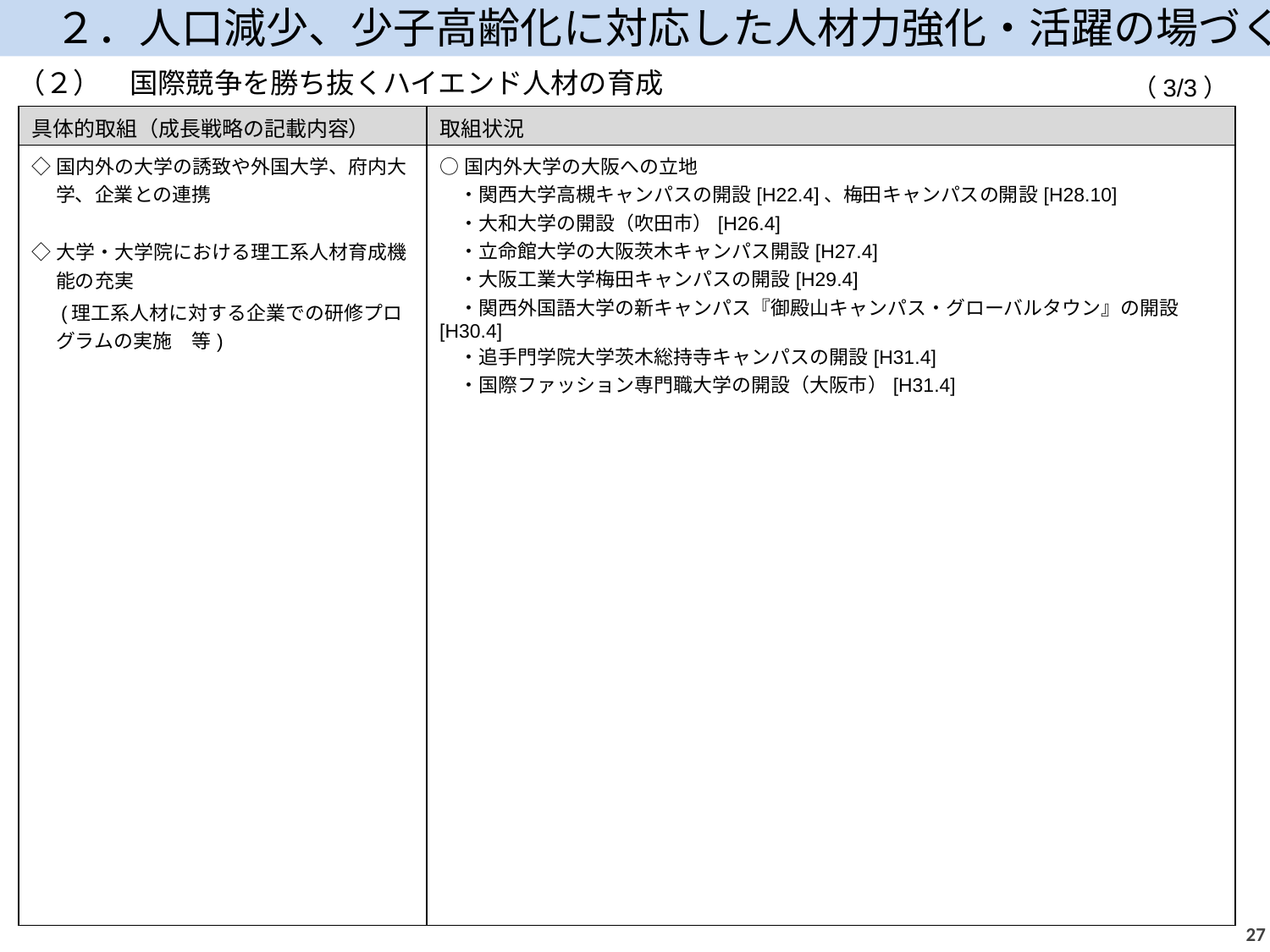

２．人口減少、少子高齢化に対応した人材力強化・活躍の場づくり
（２）　国際競争を勝ち抜くハイエンド人材の育成
（3/3）
| 具体的取組（成長戦略の記載内容） | 取組状況 |
| --- | --- |
| ◇国内外の大学の誘致や外国大学、府内大学、企業との連携 ◇大学・大学院における理工系人材育成機能の充実 　 (理工系人材に対する企業での研修プログラムの実施　等) | ○国内外大学の大阪への立地 　・関西大学高槻キャンパスの開設[H22.4]、梅田キャンパスの開設[H28.10] 　・大和大学の開設（吹田市）[H26.4] 　・立命館大学の大阪茨木キャンパス開設[H27.4] 　・大阪工業大学梅田キャンパスの開設[H29.4] 　・関西外国語大学の新キャンパス『御殿山キャンパス・グローバルタウン』の開設[H30.4] 　・追手門学院大学茨木総持寺キャンパスの開設[H31.4] 　・国際ファッション専門職大学の開設（大阪市）[H31.4] |
27